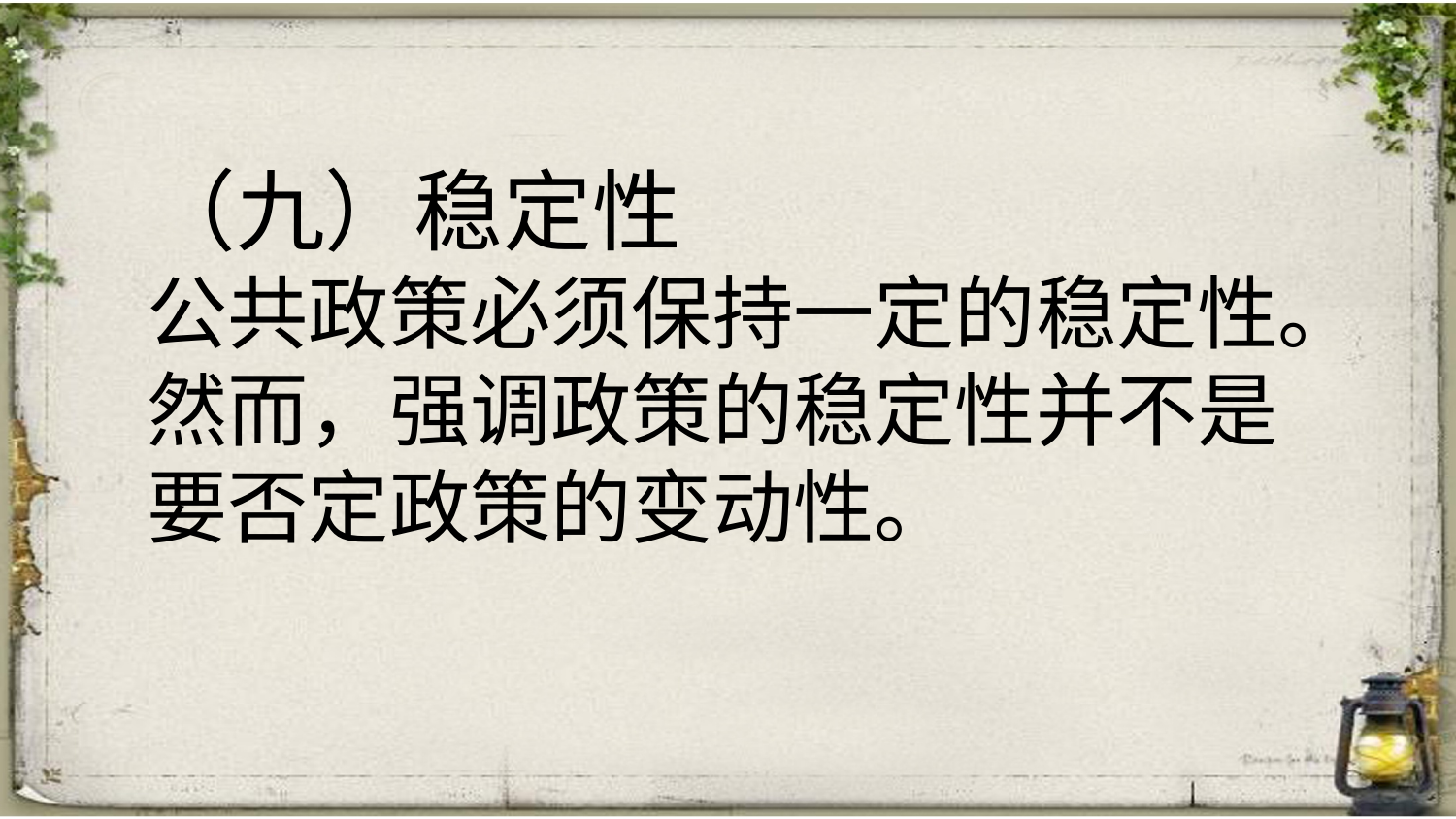

（九）稳定性
公共政策必须保持一定的稳定性。然而，强调政策的稳定性并不是要否定政策的变动性。